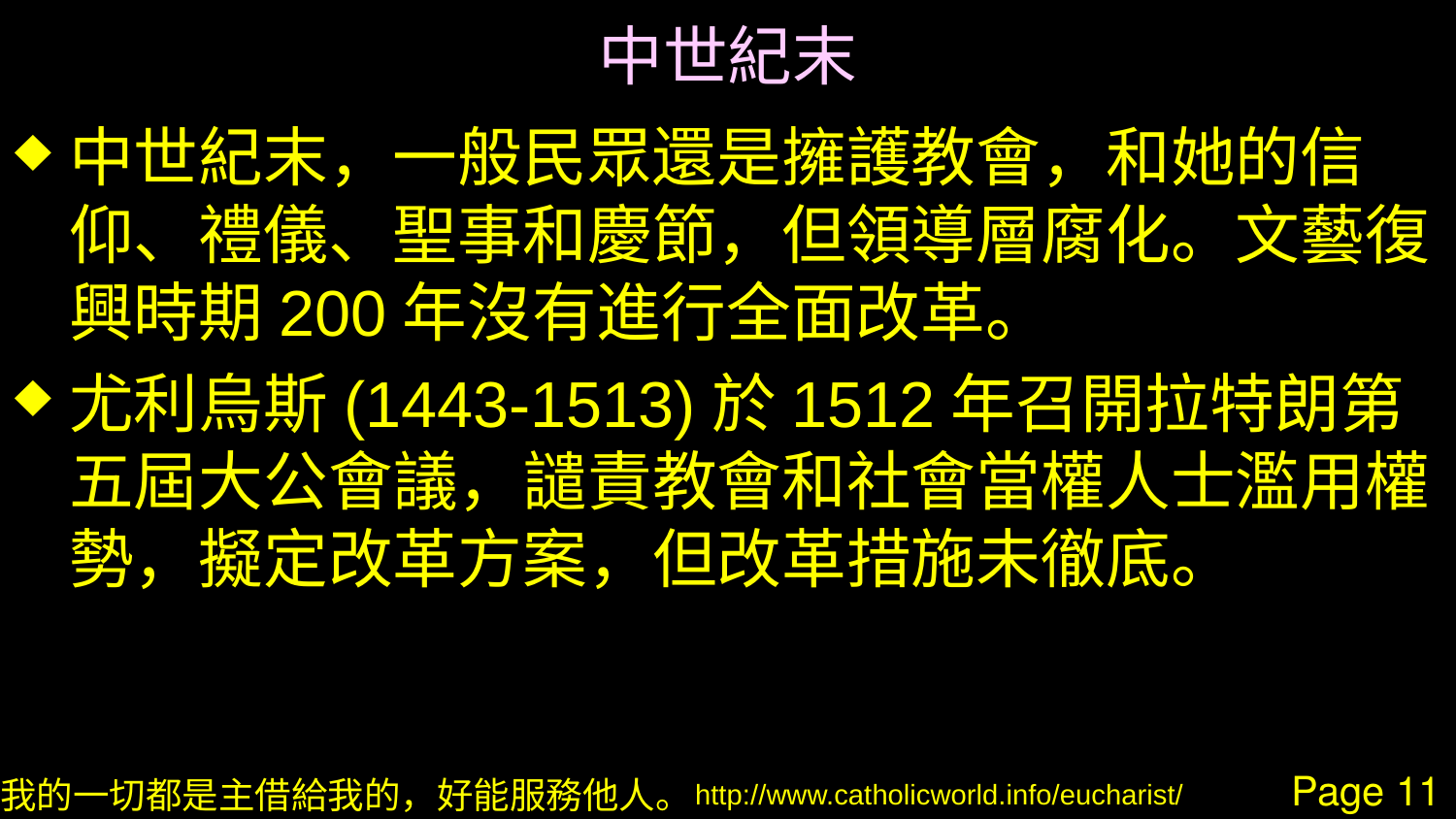

# 中世紀末
中世紀末，一般民眾還是擁護教會，和她的信仰、禮儀、聖事和慶節，但領導層腐化。文藝復興時期200年沒有進行全面改革。
尤利烏斯(1443-1513)於1512年召開拉特朗第五屆大公會議，譴責教會和社會當權人士濫用權勢，擬定改革方案，但改革措施未徹底。